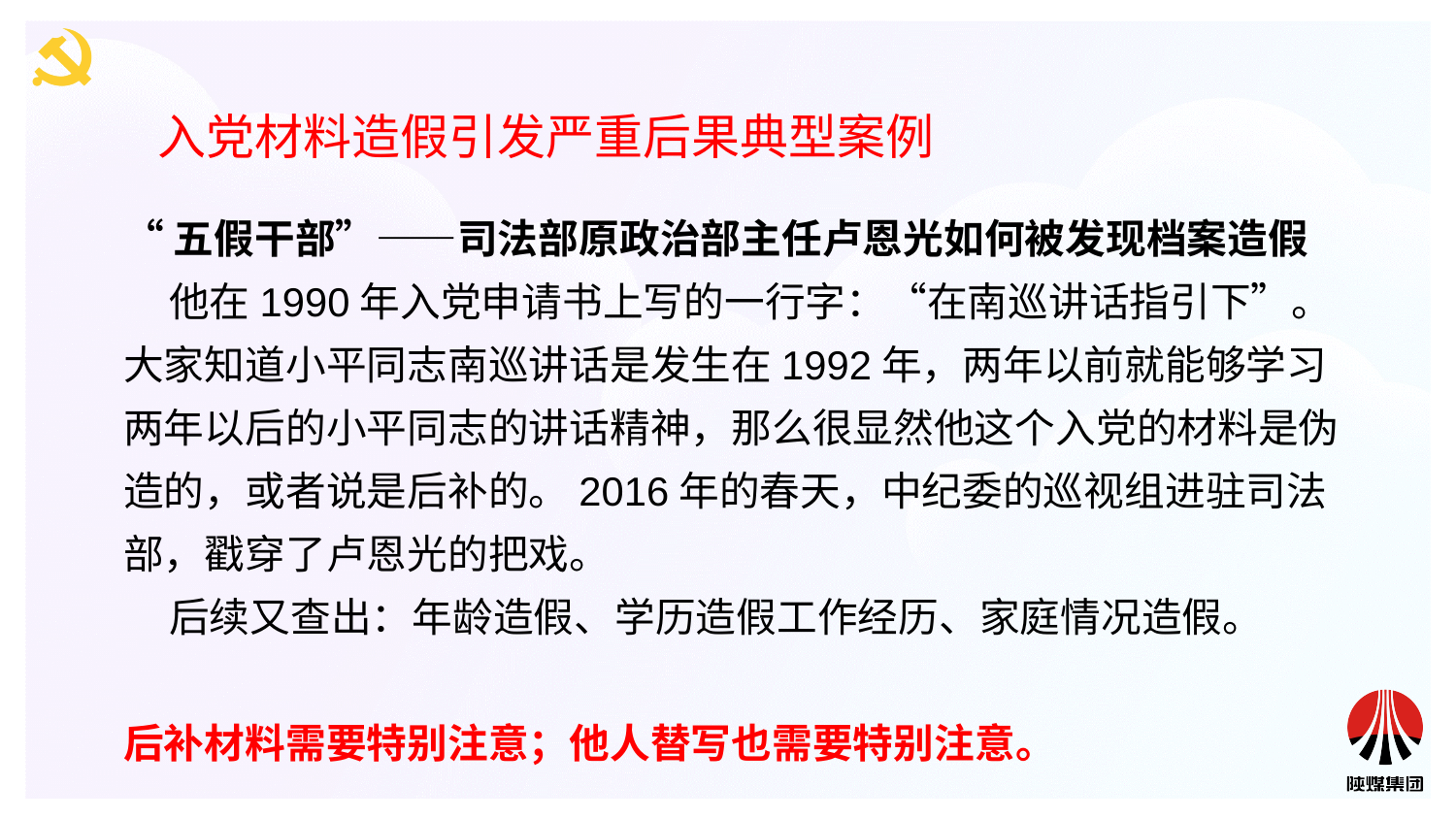

入党材料造假引发严重后果典型案例
“五假干部”——司法部原政治部主任卢恩光如何被发现档案造假
    他在1990年入党申请书上写的一行字：“在南巡讲话指引下”。大家知道小平同志南巡讲话是发生在1992年，两年以前就能够学习两年以后的小平同志的讲话精神，那么很显然他这个入党的材料是伪造的，或者说是后补的。2016年的春天，中纪委的巡视组进驻司法部，戳穿了卢恩光的把戏。
    后续又查出：年龄造假、学历造假工作经历、家庭情况造假。

后补材料需要特别注意；他人替写也需要特别注意。